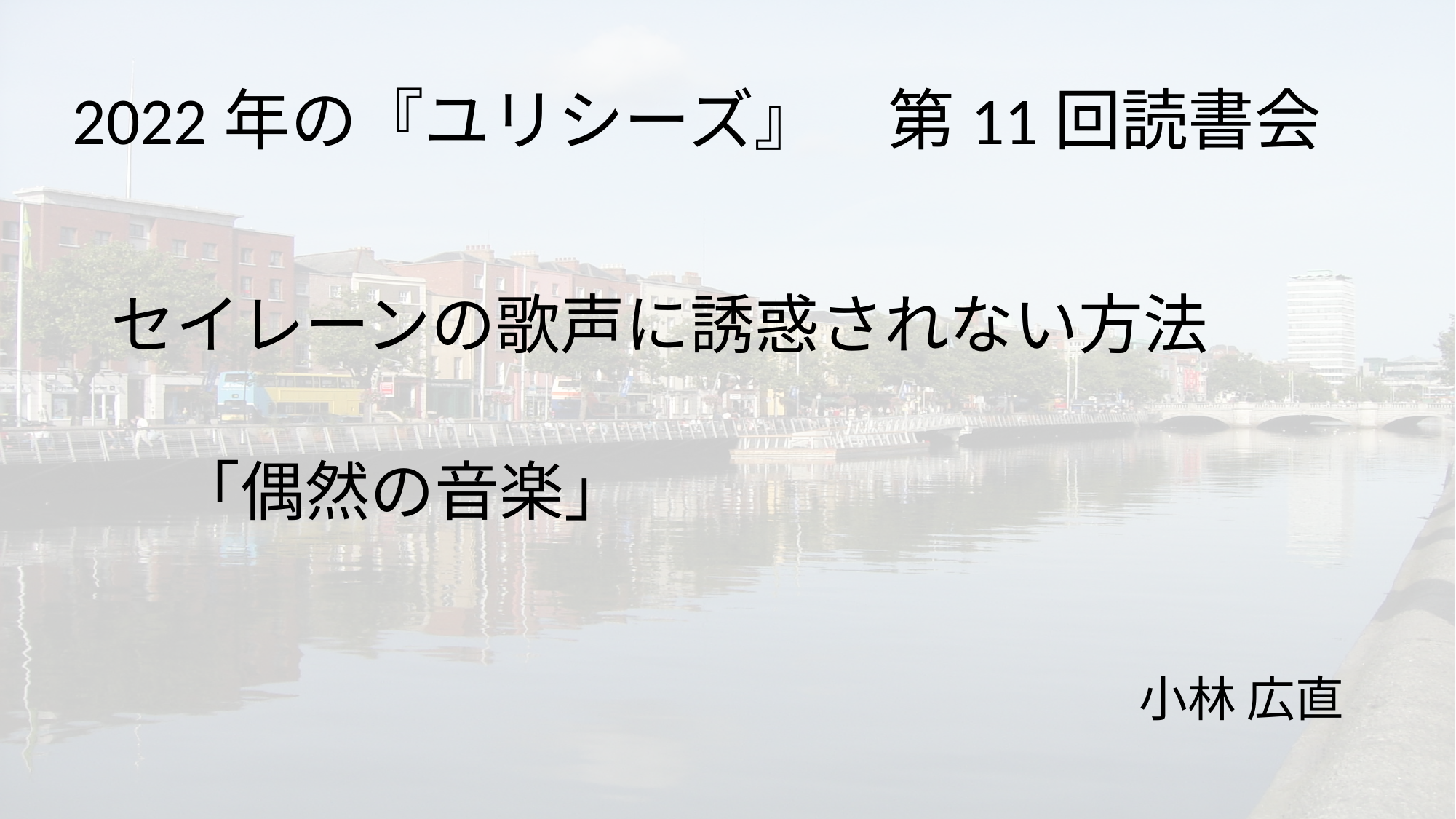

# 2022年の『ユリシーズ』　第11回読書会
セイレーンの歌声に誘惑されない方法

　「偶然の音楽」

小林 広直